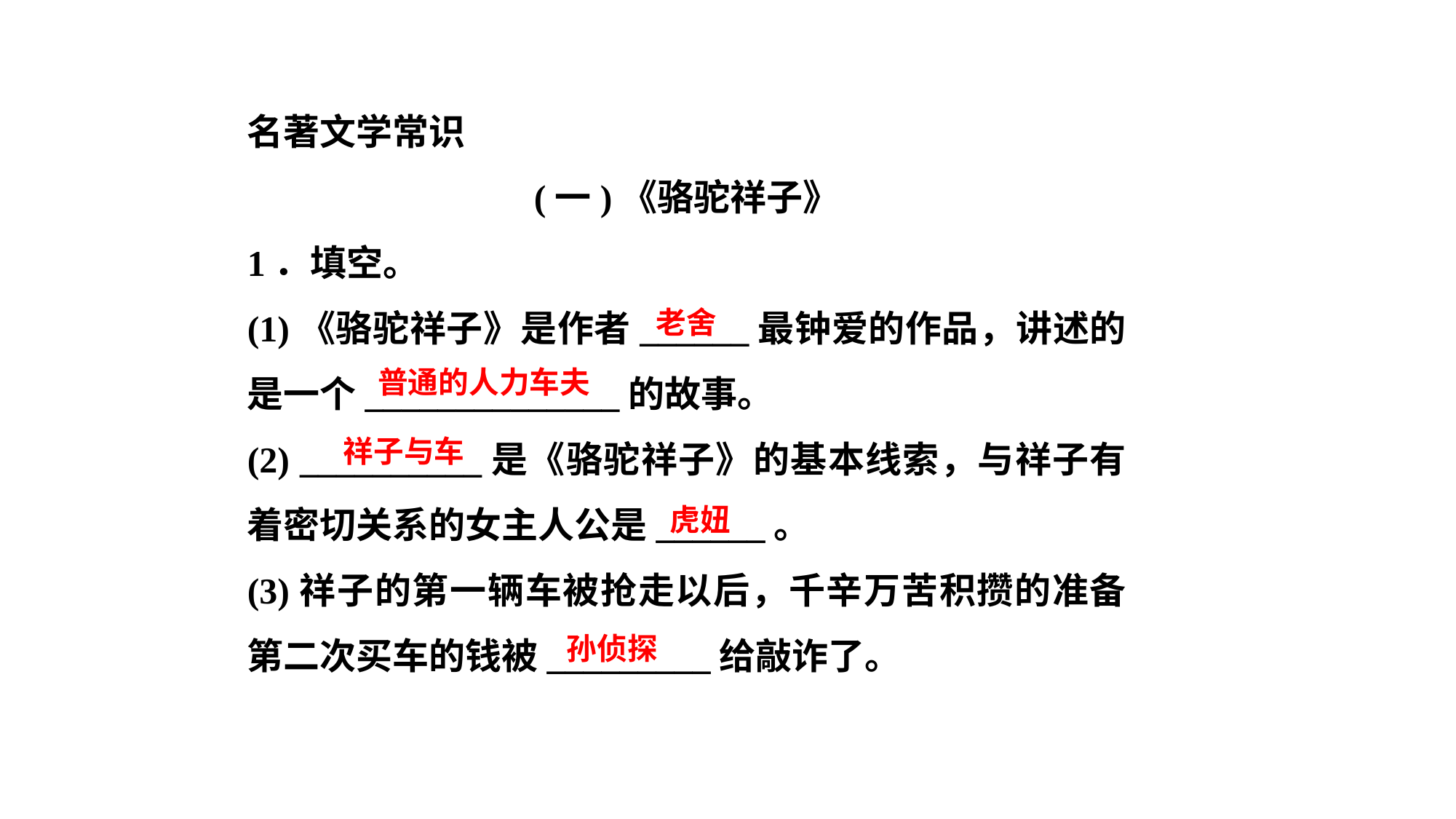

名著文学常识
(一)《骆驼祥子》
1．填空。
(1)《骆驼祥子》是作者______最钟爱的作品，讲述的是一个______________的故事。
(2) __________是《骆驼祥子》的基本线索，与祥子有着密切关系的女主人公是______。
(3)祥子的第一辆车被抢走以后，千辛万苦积攒的准备第二次买车的钱被_________给敲诈了。
老舍
普通的人力车夫
祥子与车
虎妞
孙侦探